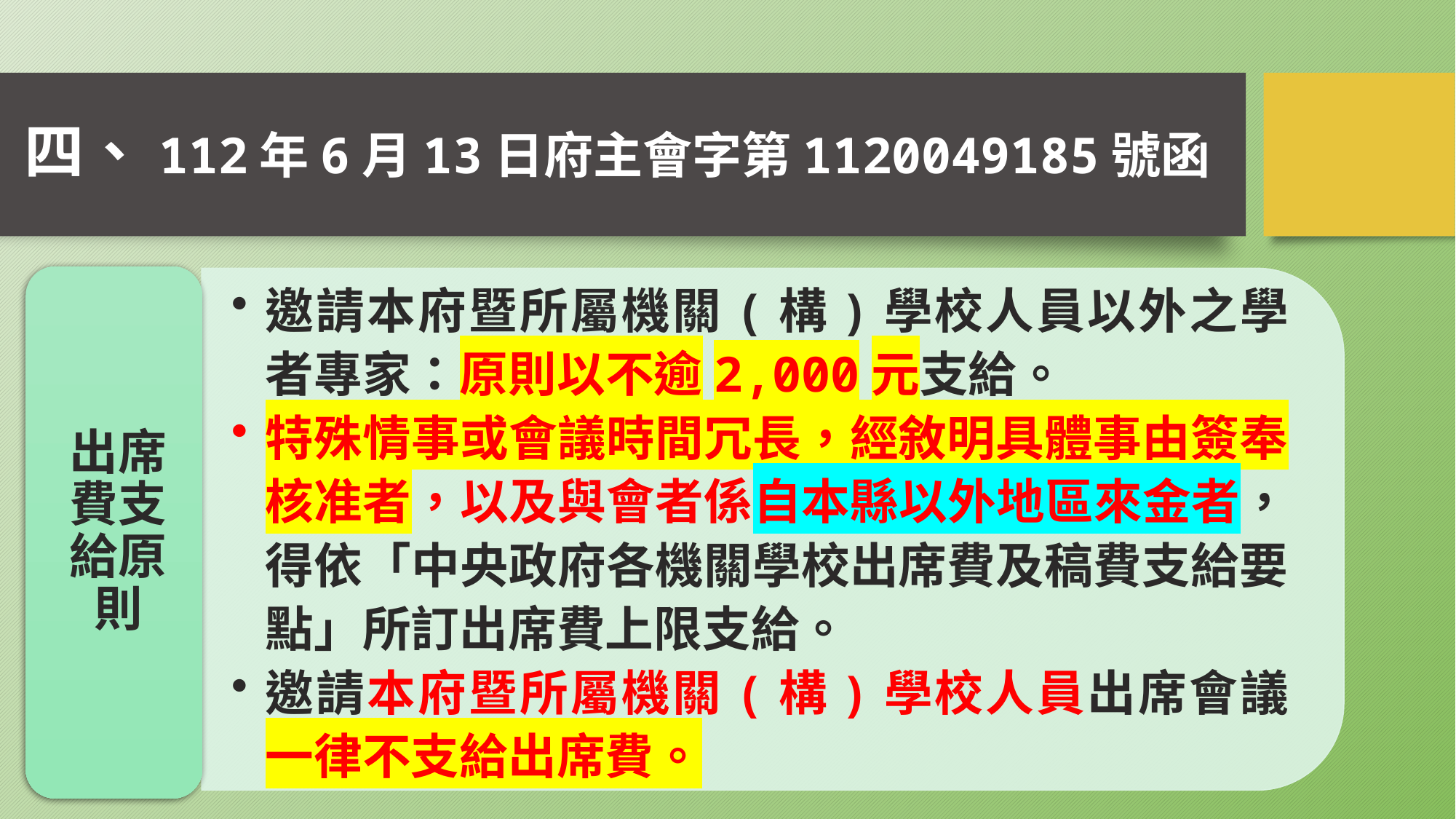

# 四、112年6月13日府主會字第1120049185號函
邀請本府暨所屬機關(構)學校人員以外之學者專家：原則以不逾2,000元支給。
特殊情事或會議時間冗長，經敘明具體事由簽奉核准者，以及與會者係自本縣以外地區來金者，得依「中央政府各機關學校出席費及稿費支給要點」所訂出席費上限支給。
邀請本府暨所屬機關(構)學校人員出席會議一律不支給出席費。
出席費支給原則